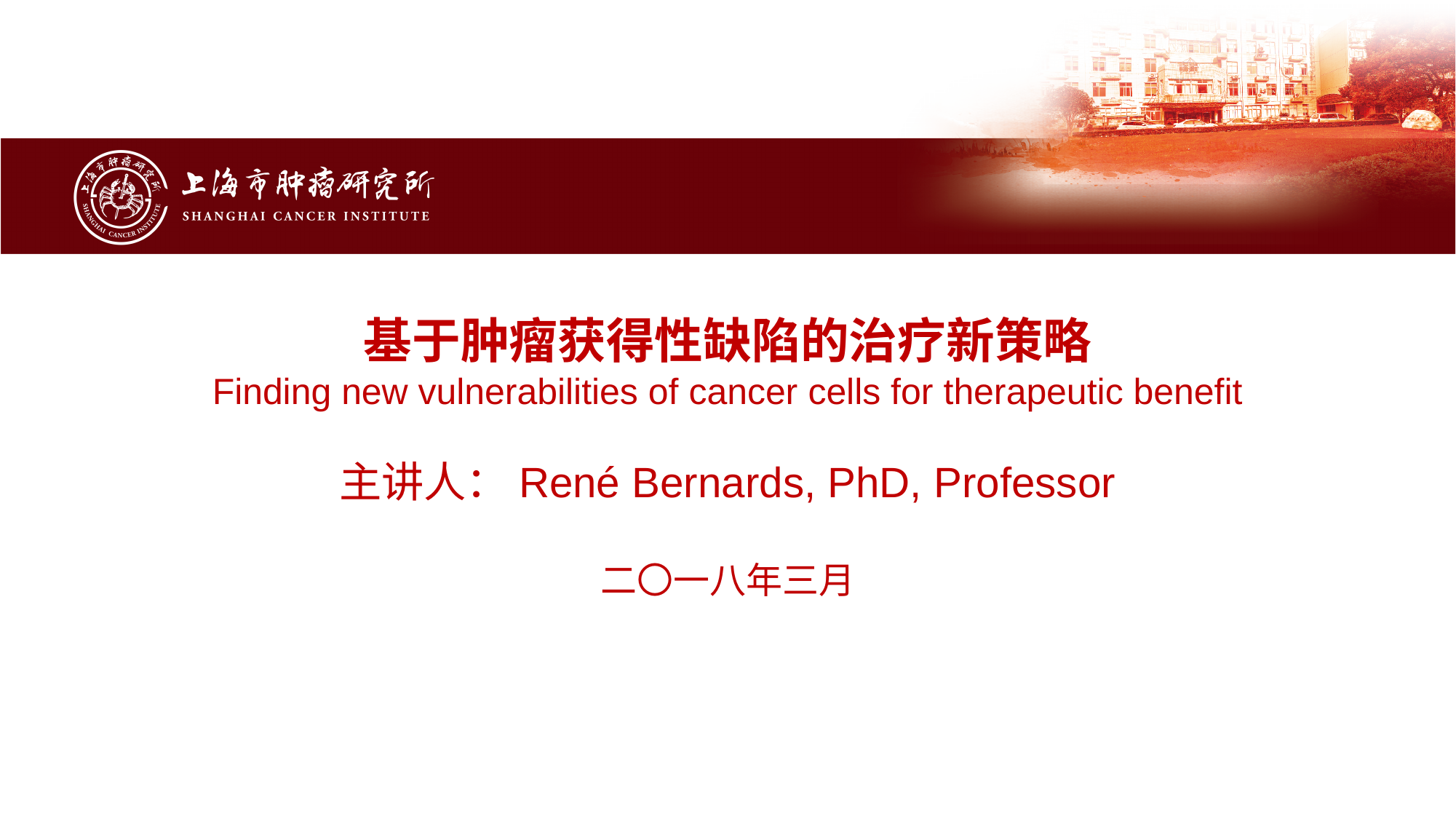

基于肿瘤获得性缺陷的治疗新策略
Finding new vulnerabilities of cancer cells for therapeutic benefit

主讲人：René Bernards, PhD, Professor

二〇一八年三月